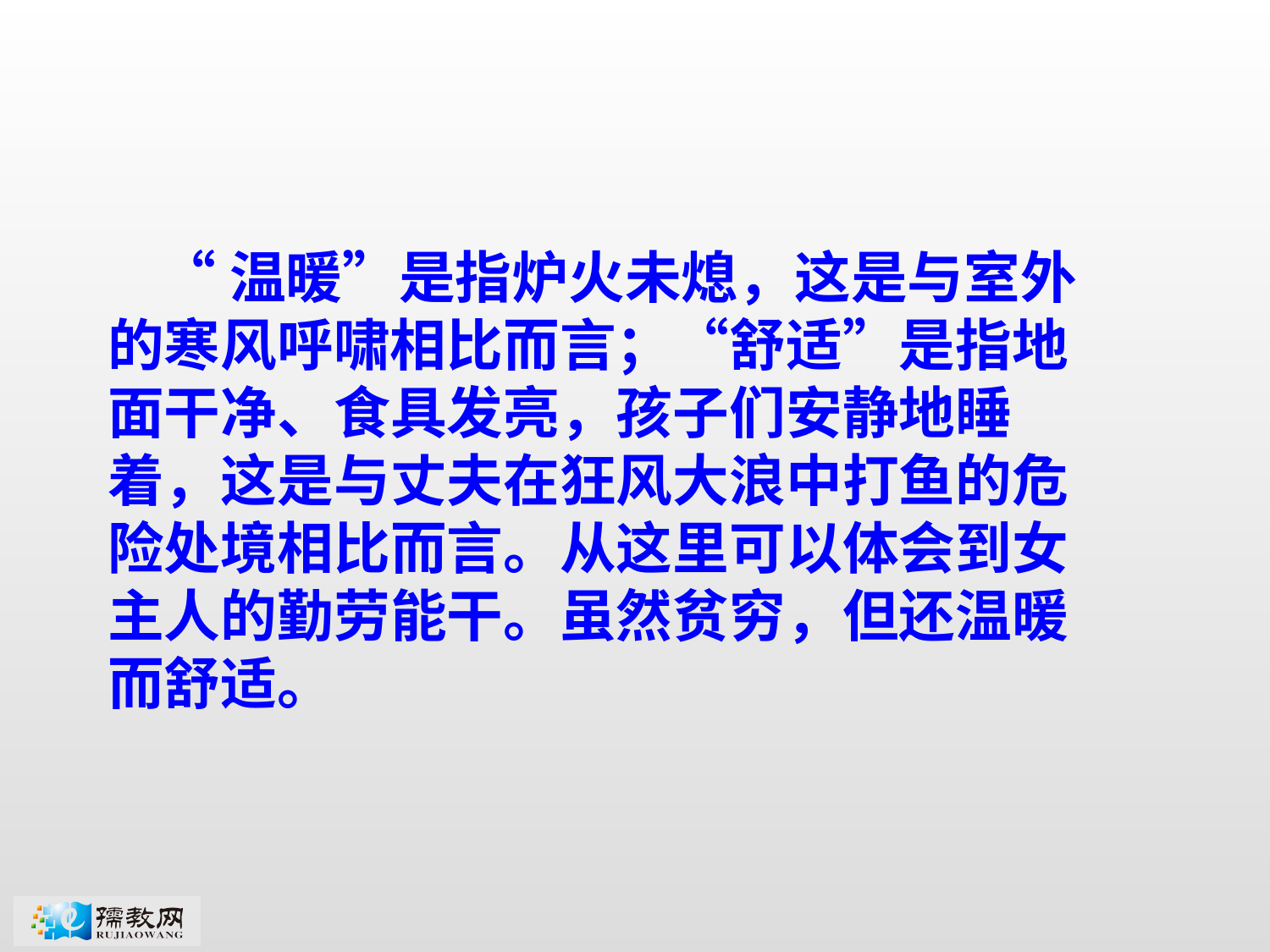

“温暖”是指炉火未熄，这是与室外的寒风呼啸相比而言；“舒适”是指地面干净、食具发亮，孩子们安静地睡着，这是与丈夫在狂风大浪中打鱼的危险处境相比而言。从这里可以体会到女主人的勤劳能干。虽然贫穷，但还温暖而舒适。